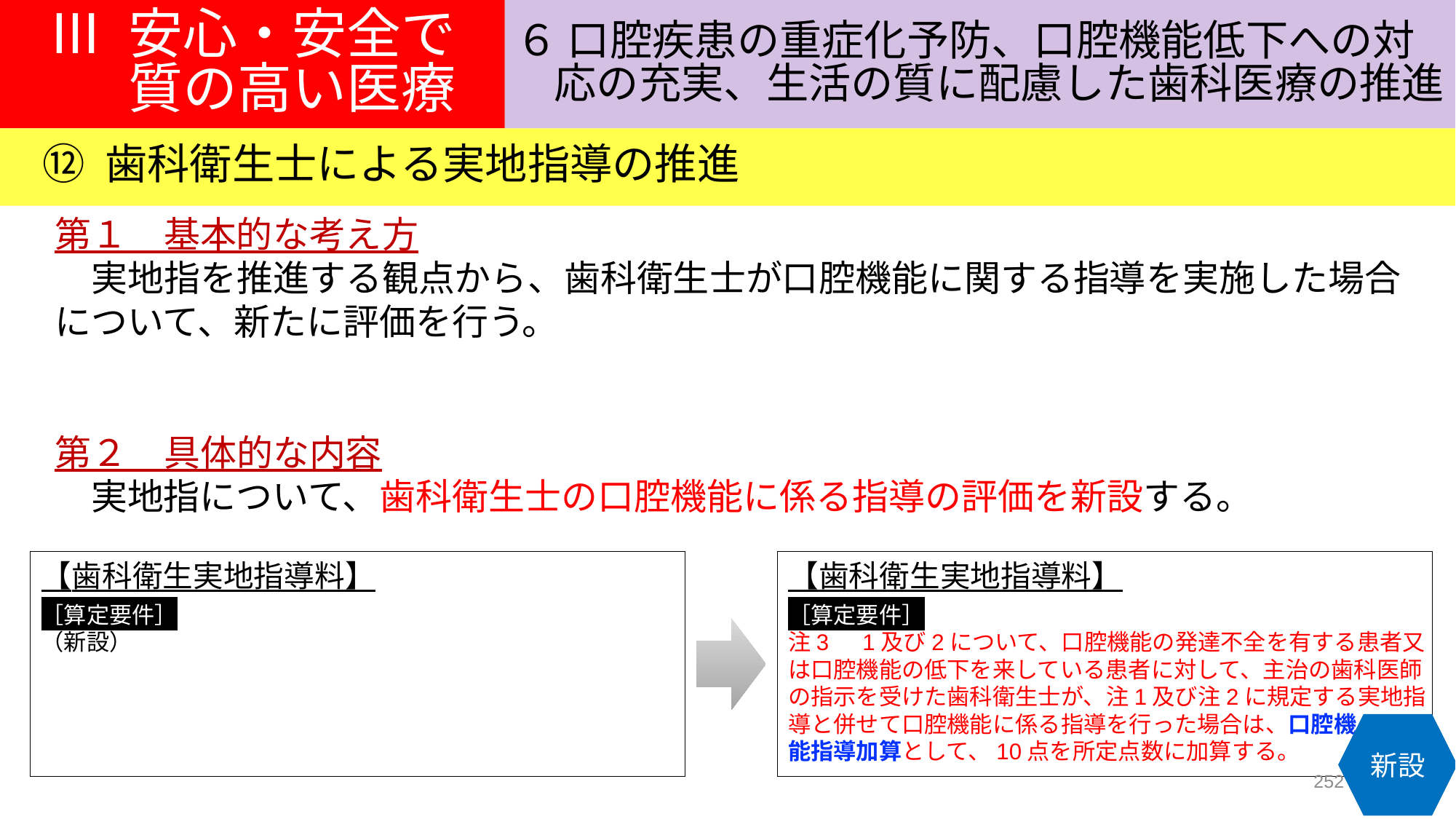

Ⅲ 安心・安全で
質の高い医療
６ 口腔疾患の重症化予防、口腔機能低下への対
応の充実、生活の質に配慮した歯科医療の推進
⑫ 歯科衛生士による実地指導の推進
第１　基本的な考え方
　実地指を推進する観点から、歯科衛生士が口腔機能に関する指導を実施した場合について、新たに評価を行う。

第２　具体的な内容
　実地指について、歯科衛生士の口腔機能に係る指導の評価を新設する。

【歯科衛生実地指導料】

［算定要件］
（新設）
【歯科衛生実地指導料】

［算定要件］
注3　1及び2について、口腔機能の発達不全を有する患者又は口腔機能の低下を来している患者に対して、主治の歯科医師の指示を受けた歯科衛生士が、注1及び注2に規定する実地指導と併せて口腔機能に係る指導を行った場合は、口腔機
能指導加算として、10点を所定点数に加算する。

新設
252